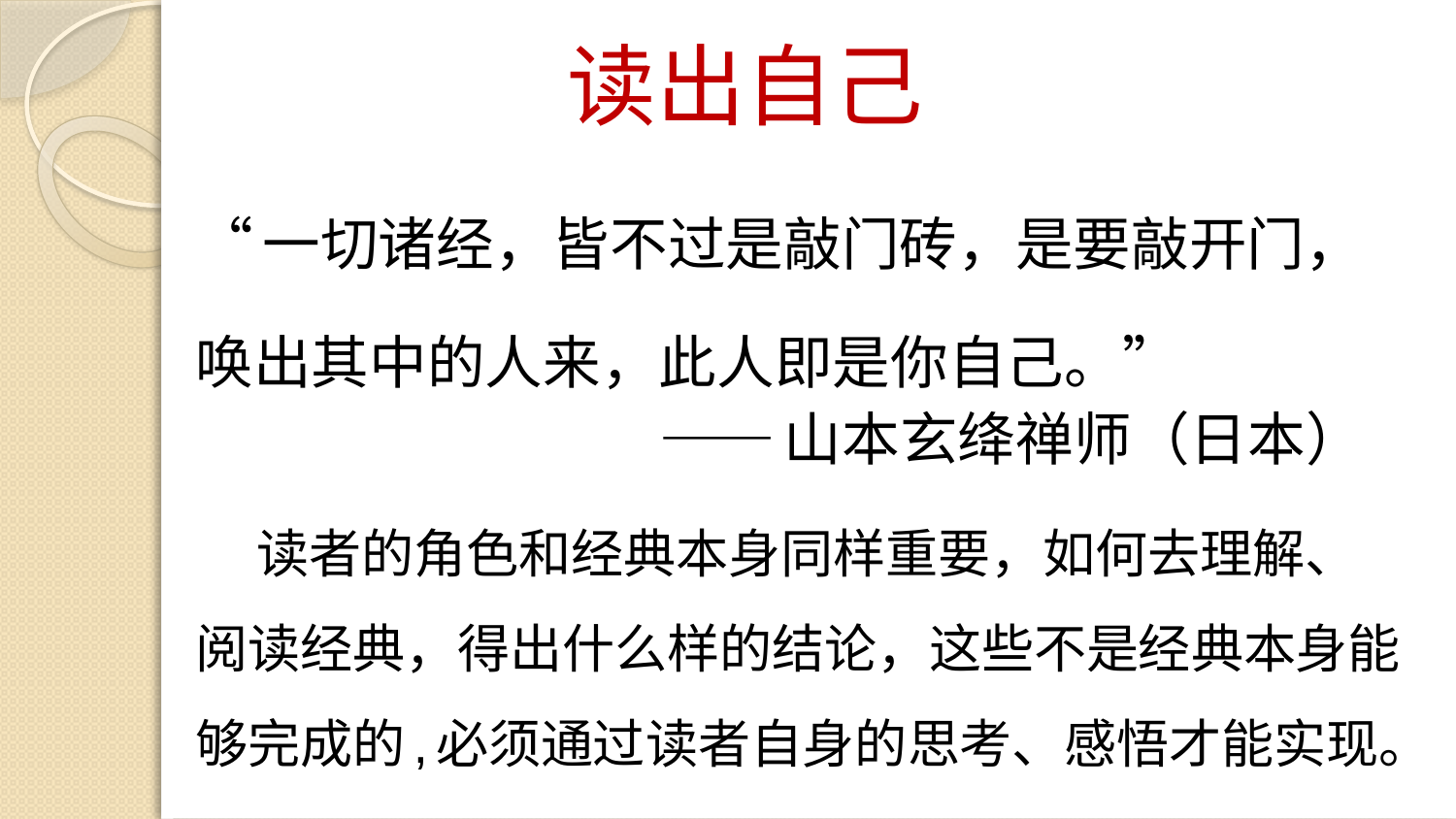

# 读出自己
“一切诸经，皆不过是敲门砖，是要敲开门，唤出其中的人来，此人即是你自己。”
——山本玄绛禅师（日本）
    读者的角色和经典本身同样重要，如何去理解、阅读经典，得出什么样的结论，这些不是经典本身能够完成的,必须通过读者自身的思考、感悟才能实现。